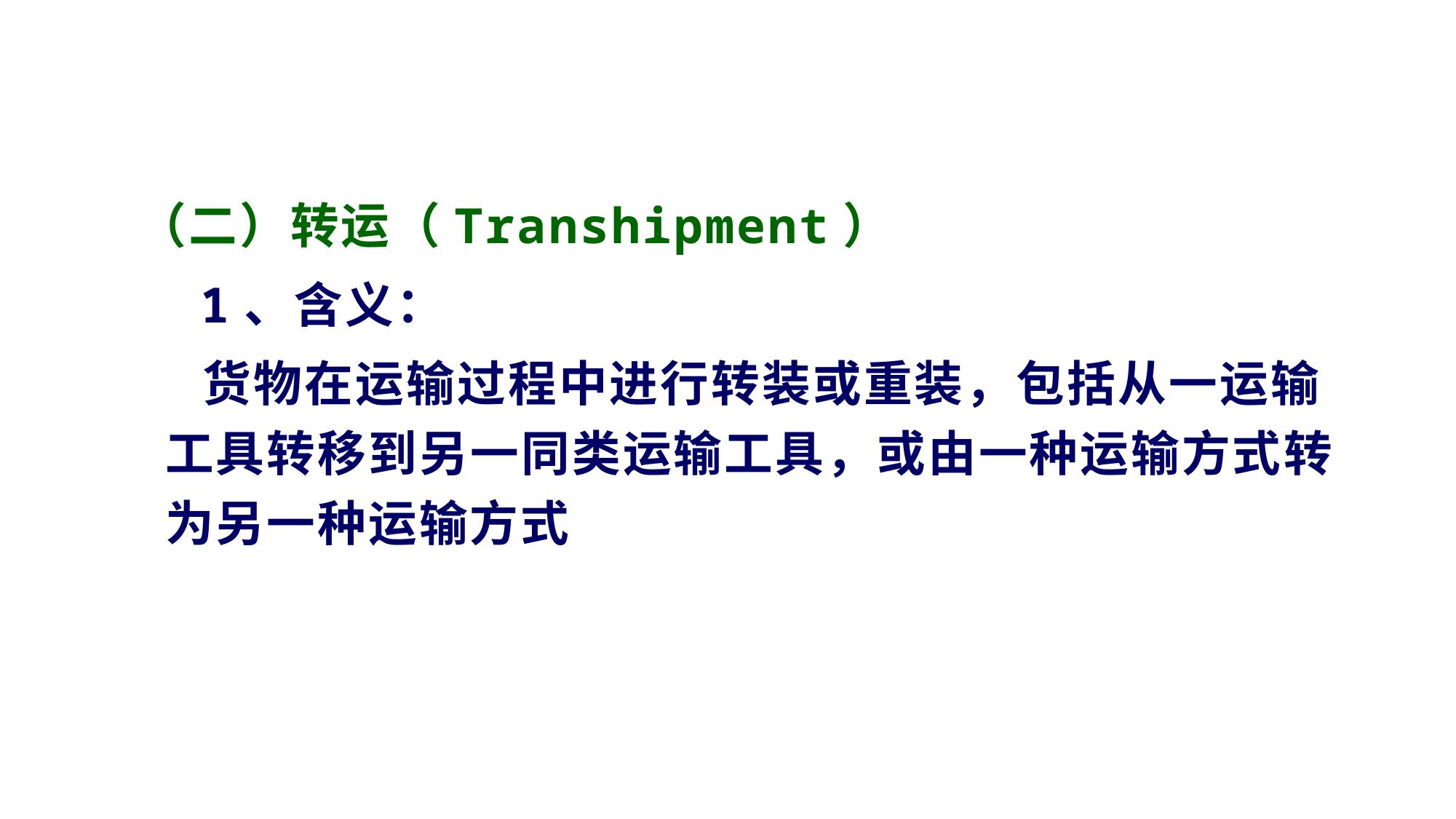

#
（二）转运（Transhipment）
  1、含义：
    货物在运输过程中进行转装或重装，包括从一运输工具转移到另一同类运输工具，或由一种运输方式转为另一种运输方式